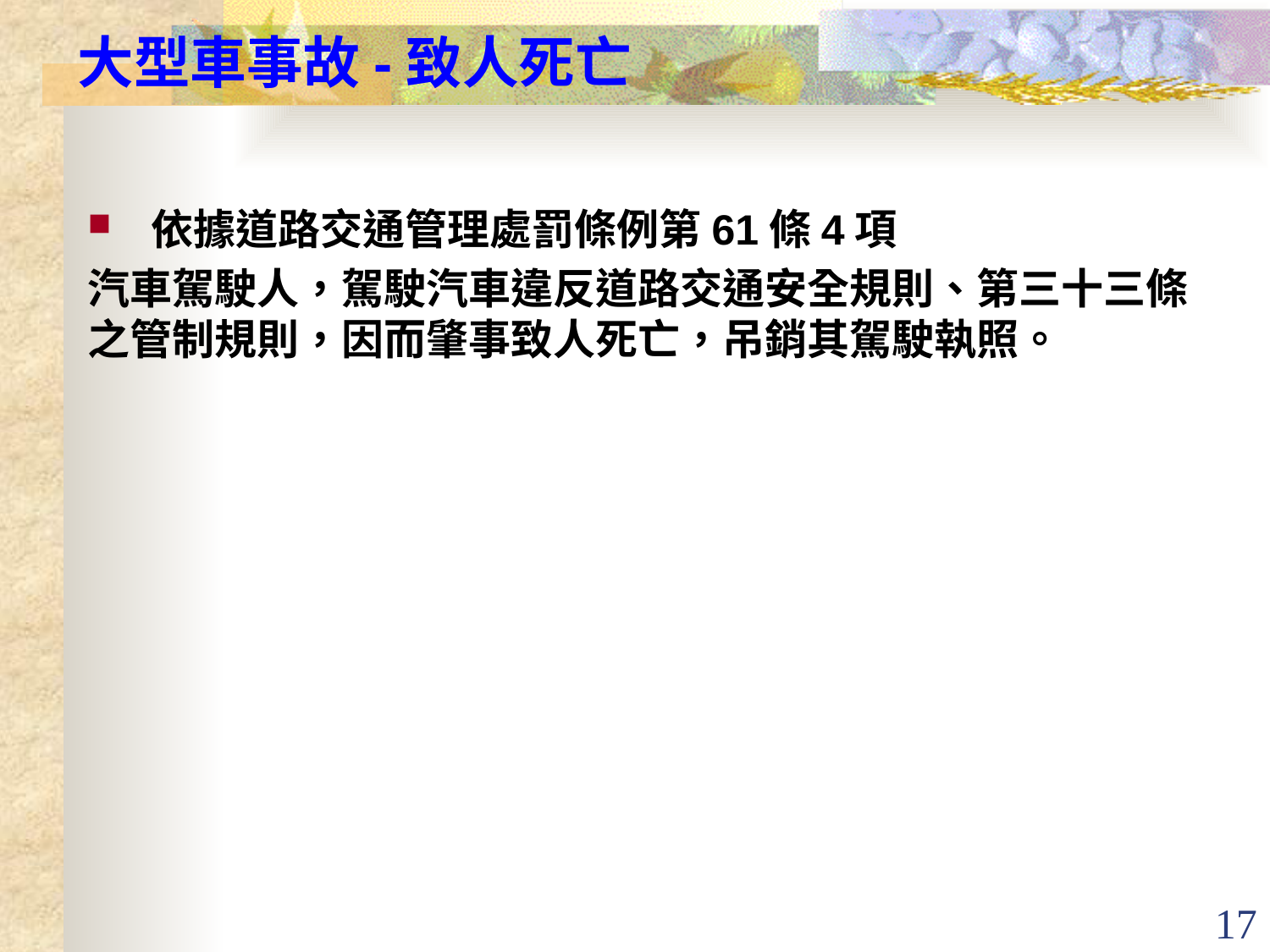

大型車事故-致人死亡
依據道路交通管理處罰條例第61條4項
汽車駕駛人，駕駛汽車違反道路交通安全規則、第三十三條之管制規則，因而肇事致人死亡，吊銷其駕駛執照。
17